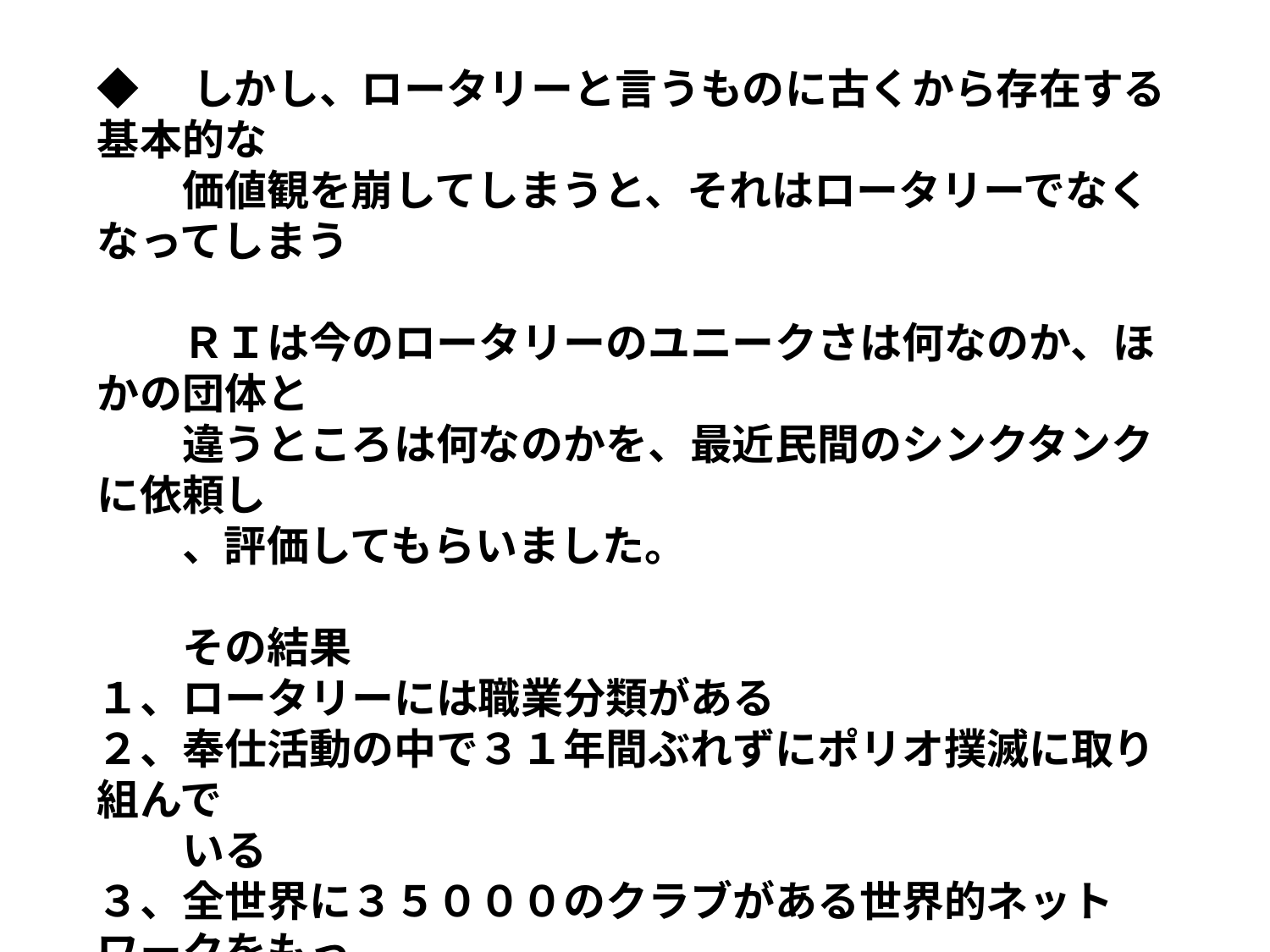

◆　しかし、ロータリーと言うものに古くから存在する基本的な
　　価値観を崩してしまうと、それはロータリーでなくなってしまう

　　ＲＩは今のロータリーのユニークさは何なのか、ほかの団体と
　　違うところは何なのかを、最近民間のシンクタンクに依頼し
　　、評価してもらいました。

　　その結果
１、ロータリーには職業分類がある
２、奉仕活動の中で３１年間ぶれずにポリオ撲滅に取り組んで
　　いる
３、全世界に３５０００のクラブがある世界的ネットワークをもっ
　　ている
４、世界規模での社会奉仕活動をしている
５、地域社会のニーズだけでなく、リソースも供給している

　　　この５つがロータリーのユニークさと評価されました。